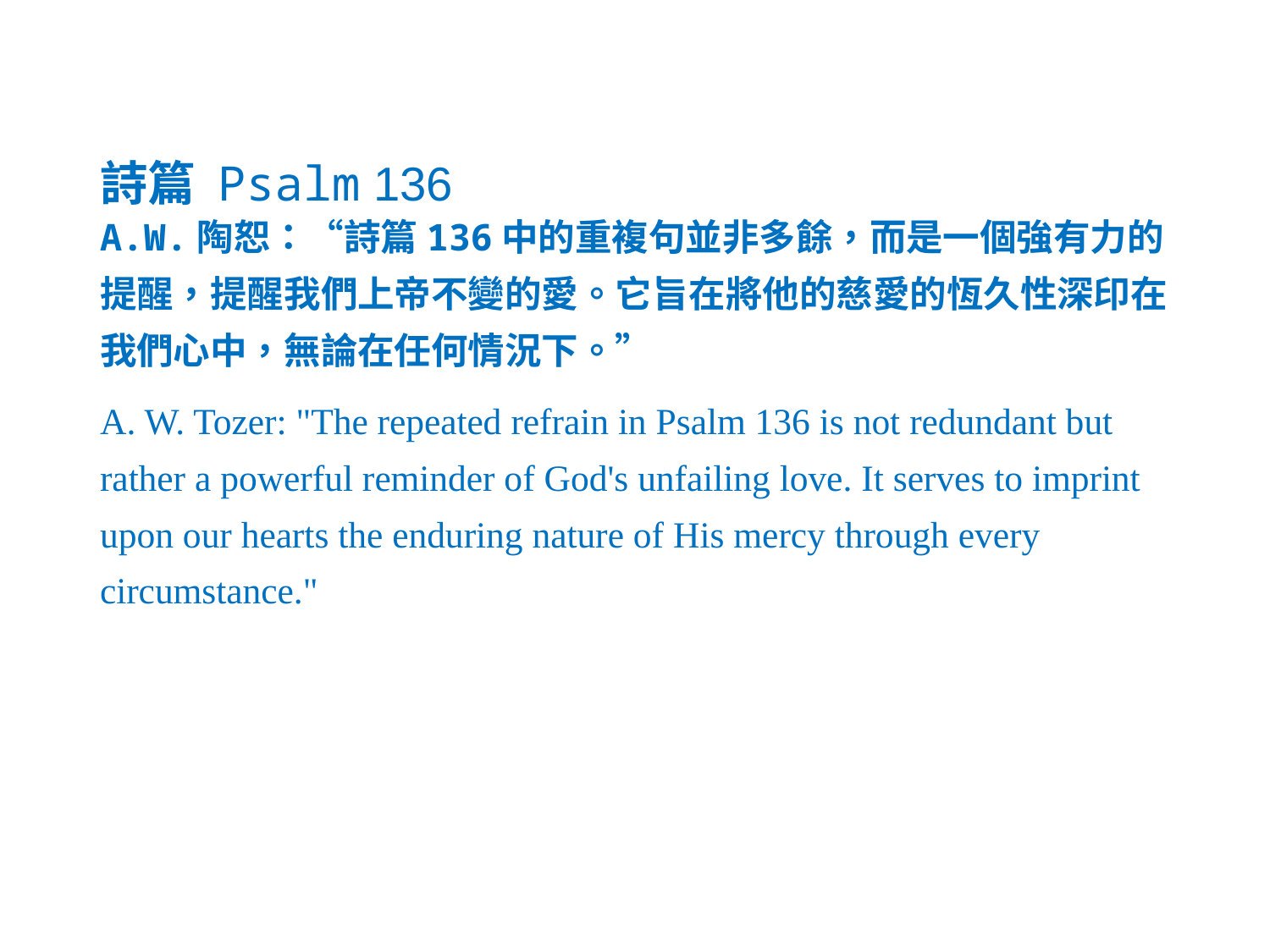

詩篇 Psalm 136
A.W.陶恕：“詩篇136中的重複句並非多餘，而是一個強有力的提醒，提醒我們上帝不變的愛。它旨在將他的慈愛的恆久性深印在我們心中，無論在任何情況下。”
A. W. Tozer: "The repeated refrain in Psalm 136 is not redundant but rather a powerful reminder of God's unfailing love. It serves to imprint upon our hearts the enduring nature of His mercy through every circumstance."